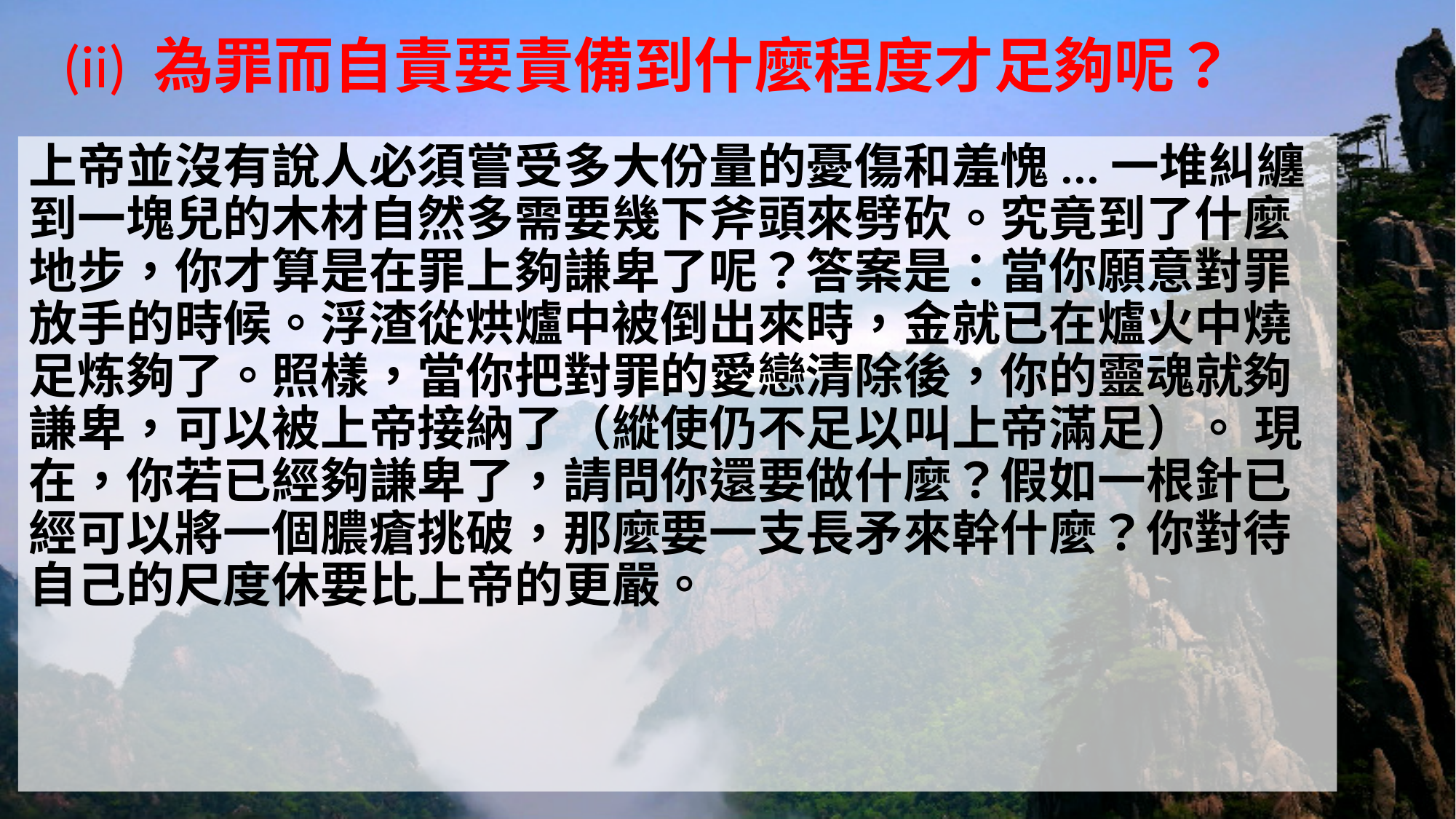

# (ii) 為罪而自責要責備到什麼程度才足夠呢？
上帝並沒有說人必須嘗受多大份量的憂傷和羞愧...一堆糾纏到一塊兒的木材自然多需要幾下斧頭來劈砍。究竟到了什麼地步，你才算是在罪上夠謙卑了呢？答案是：當你願意對罪放手的時候。浮渣從烘爐中被倒出來時，金就已在爐火中燒足炼夠了。照樣，當你把對罪的愛戀清除後，你的靈魂就夠謙卑，可以被上帝接納了（縱使仍不足以叫上帝滿足）。 現在，你若已經夠謙卑了，請問你還要做什麼？假如一根針已經可以將一個膿瘡挑破，那麼要一支長矛來幹什麼？你對待自己的尺度休要比上帝的更嚴。